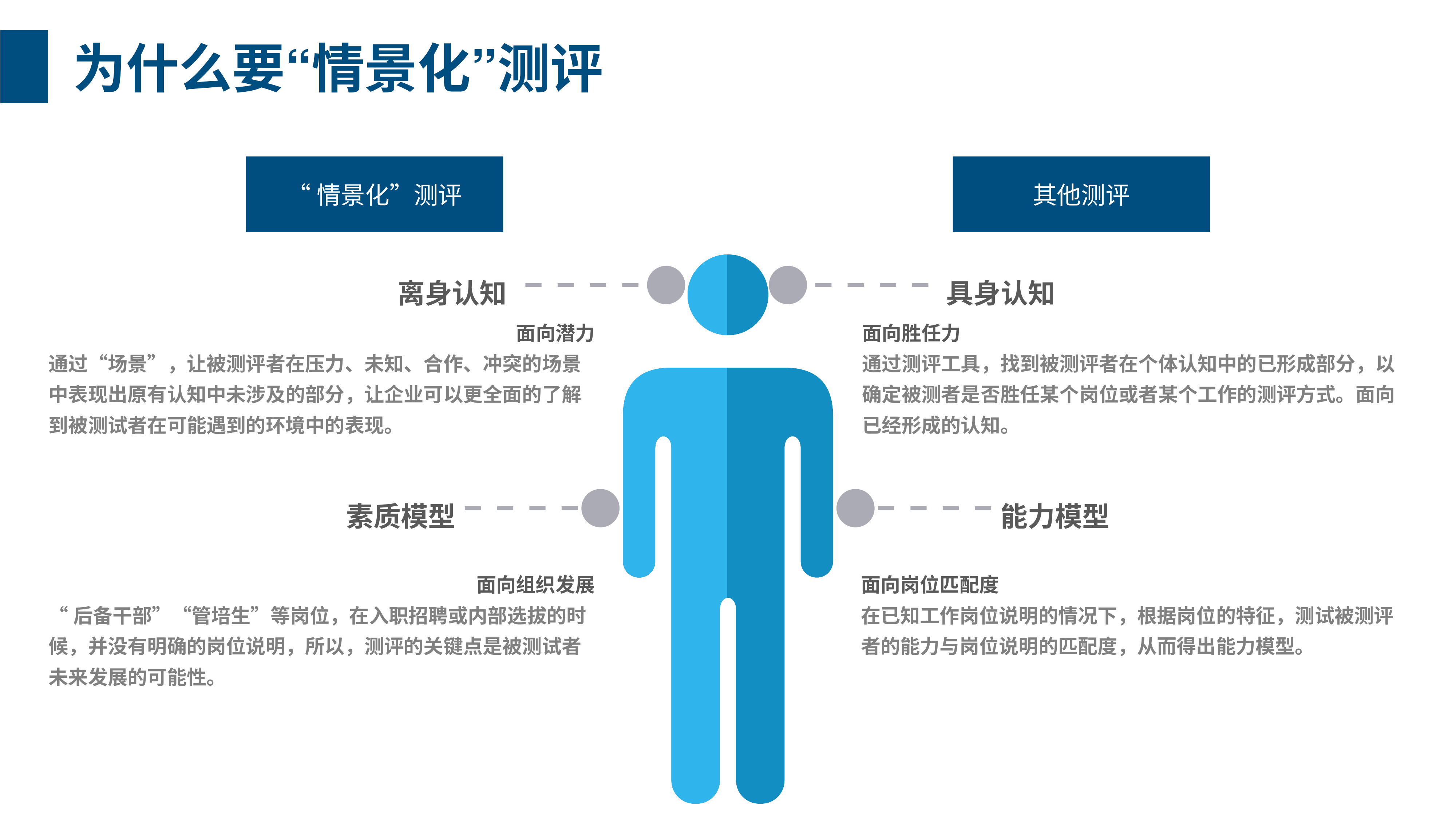

为什么要“情景化”测评

“情景化”测评
其他测评

离身认知
具身认知

面向潜力
通过“场景”，让被测评者在压力、未知、合作、冲突的场景中表现出原有认知中未涉及的部分，让企业可以更全面的了解到被测试者在可能遇到的环境中的表现。
面向胜任力
通过测评工具，找到被测评者在个体认知中的已形成部分，以确定被测者是否胜任某个岗位或者某个工作的测评方式。面向已经形成的认知。
素质模型
能力模型

面向组织发展
“后备干部”“管培生”等岗位，在入职招聘或内部选拔的时候，并没有明确的岗位说明，所以，测评的关键点是被测试者未来发展的可能性。
面向岗位匹配度
在已知工作岗位说明的情况下，根据岗位的特征，测试被测评者的能力与岗位说明的匹配度，从而得出能力模型。